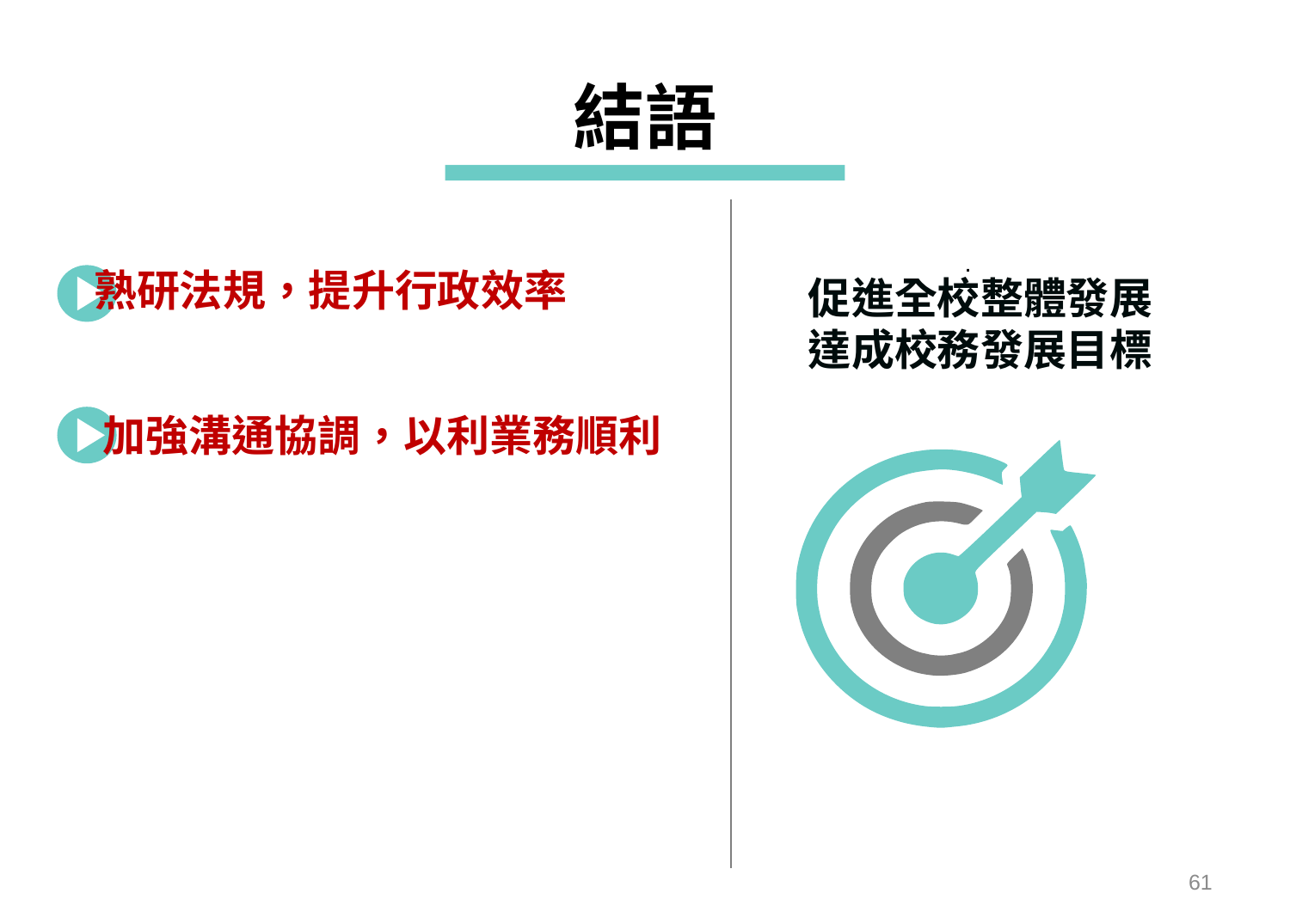

結語

.
熟研法規，提升行政效率

促進全校整體發展
達成校務發展目標
加強溝通協調，以利業務順利

61